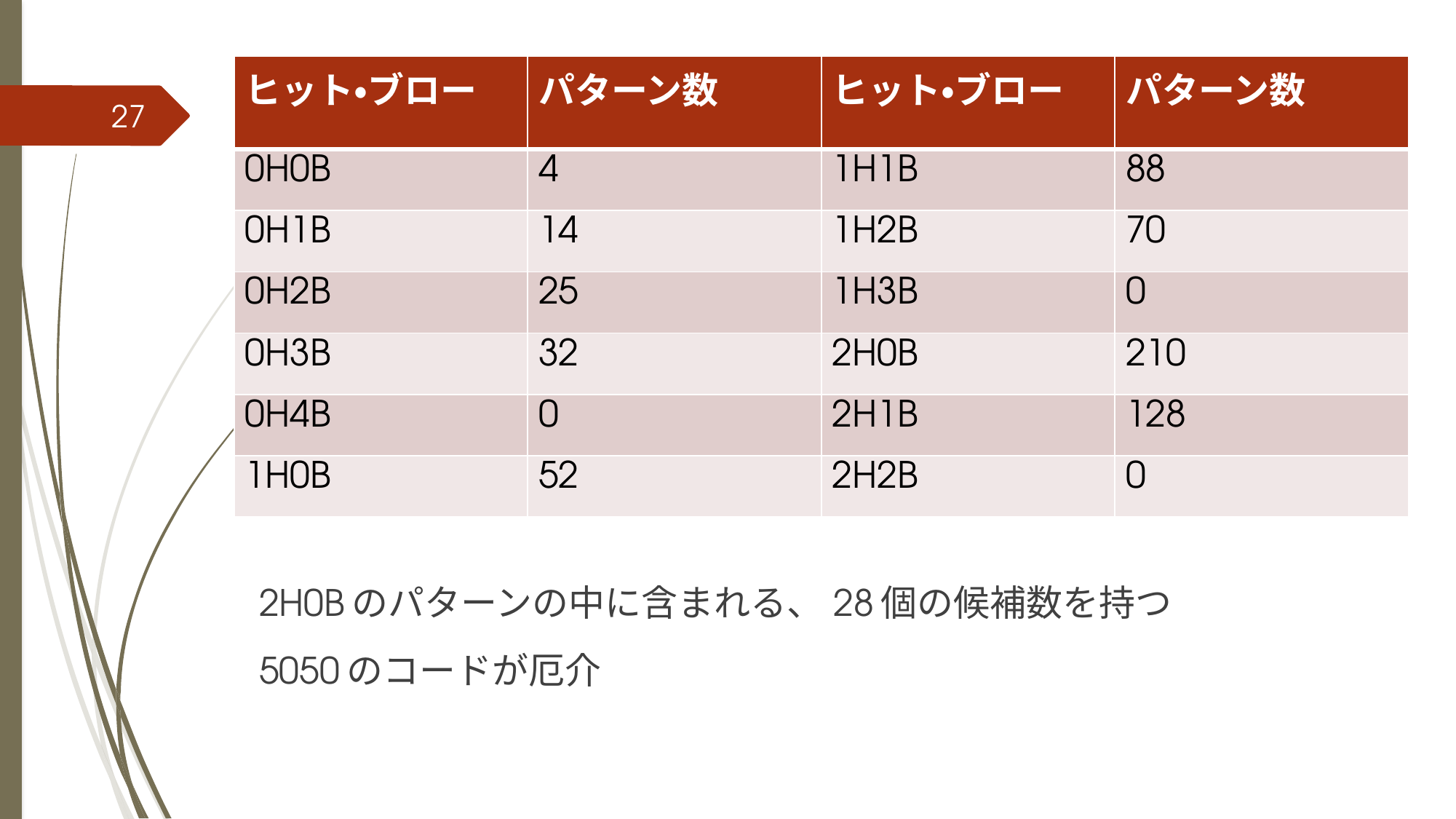

| ヒット・ブロー | パターン数 | ヒット・ブロー | パターン数 |
| --- | --- | --- | --- |
| 0H0B | 4 | 1H1B | 88 |
| 0H1B | 14 | 1H2B | 70 |
| 0H2B | 25 | 1H3B | 0 |
| 0H3B | 32 | 2H0B | 210 |
| 0H4B | 0 | 2H1B | 128 |
| 1H0B | 52 | 2H2B | 0 |
27
2H0Bのパターンの中に含まれる、28個の候補数を持つ
5050のコードが厄介